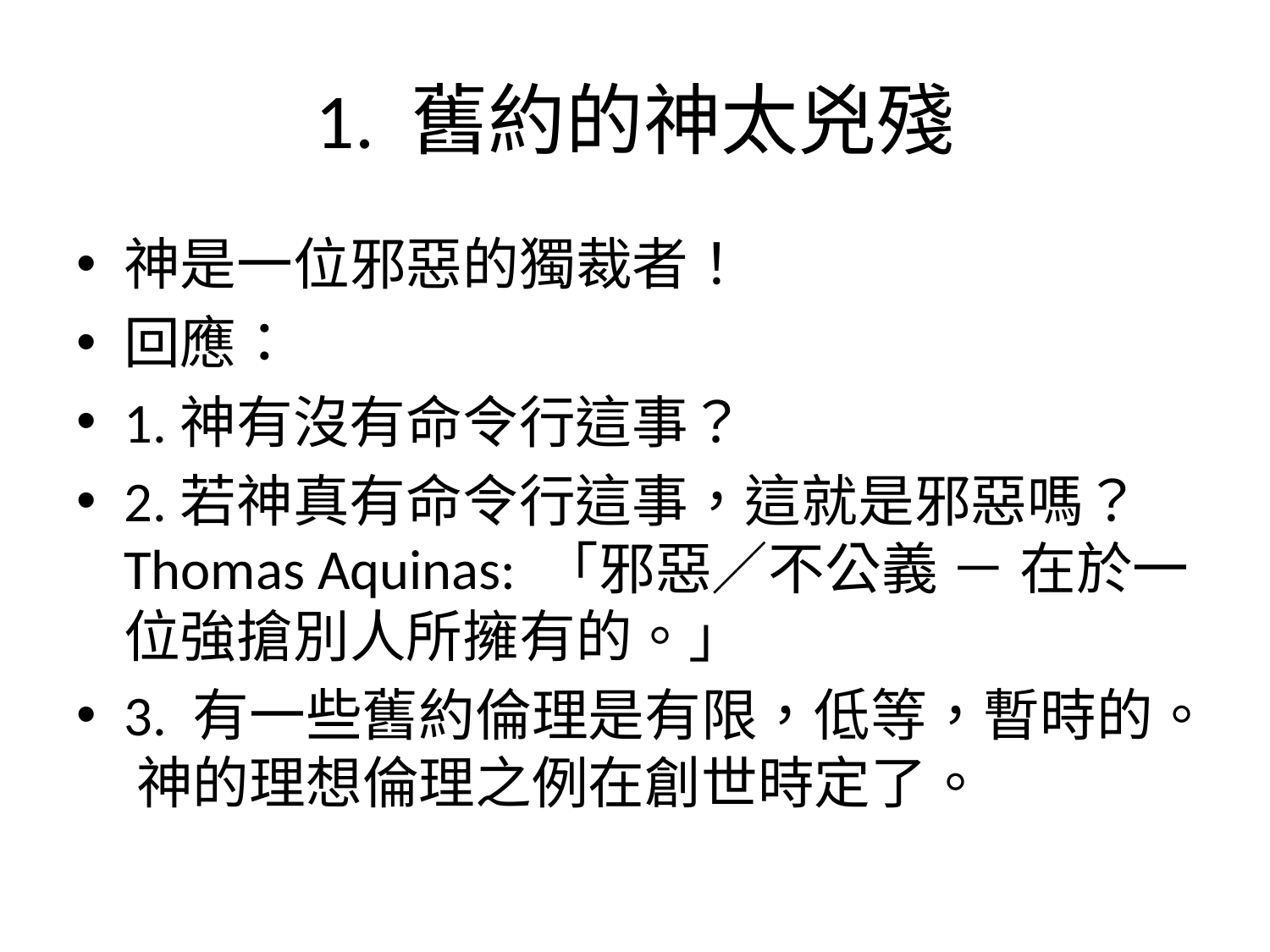

# 1. 舊約的神太兇殘
神是一位邪惡的獨裁者！
回應：
1.神有沒有命令行這事？
2.若神真有命令行這事，這就是邪惡嗎？  Thomas Aquinas: 「邪惡／不公義 － 在於一位強搶別人所擁有的。」
3. 有一些舊約倫理是有限，低等，暫時的。 神的理想倫理之例在創世時定了。